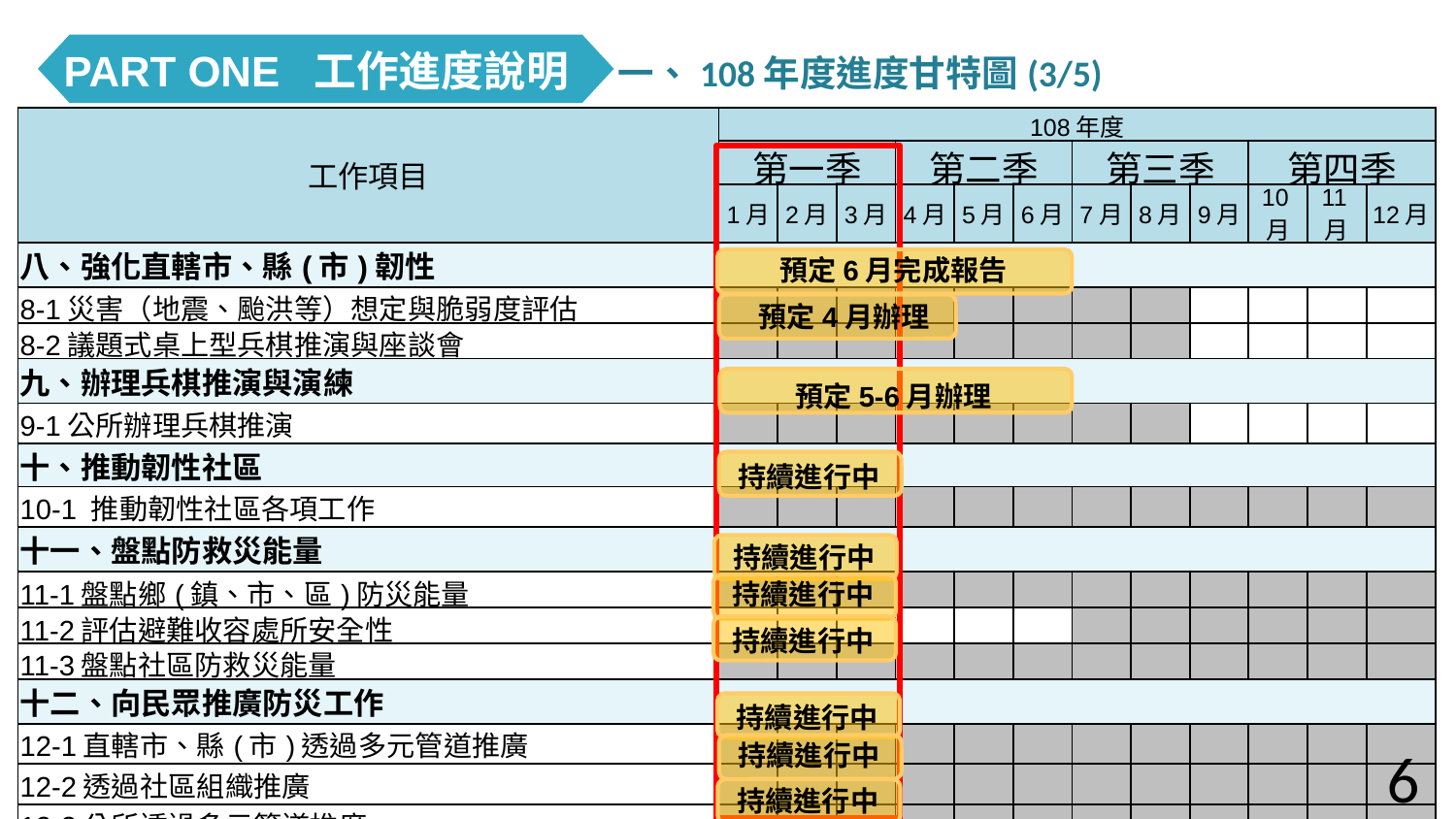

一、108年度進度甘特圖(3/5)

PART ONE  工作進度說明
| 工作項目 | 108年度 |  |  |  |  |  |  |  |  |  |  |  |
| --- | --- | --- | --- | --- | --- | --- | --- | --- | --- | --- | --- | --- |
|  | 第一季 |  |  | 第二季 |  |  | 第三季 |  |  | 第四季 |  |  |
|  | 1月 | 2月 | 3月 | 4月 | 5月 | 6月 | 7月 | 8月 | 9月 | 10月 | 11月 | 12月 |
| 八、強化直轄市、縣(市)韌性 |  |  |  |  |  |  |  |  |  |  |  |  |
| 8-1災害（地震、颱洪等）想定與脆弱度評估 |  |  |  |  |  |  |  |  |  |  |  |  |
| 8-2議題式桌上型兵棋推演與座談會 |  |  |  |  |  |  |  |  |  |  |  |  |
| 九、辦理兵棋推演與演練 |  |  |  |  |  |  |  |  |  |  |  |  |
| 9-1公所辦理兵棋推演 |  |  |  |  |  |  |  |  |  |  |  |  |
| 十、推動韌性社區 |  |  |  |  |  |  |  |  |  |  |  |  |
| 10-1 推動韌性社區各項工作 |  |  |  |  |  |  |  |  |  |  |  |  |
| 十一、盤點防救災能量 |  |  |  |  |  |  |  |  |  |  |  |  |
| 11-1盤點鄉(鎮、市、區)防災能量 |  |  |  |  |  |  |  |  |  |  |  |  |
| 11-2評估避難收容處所安全性 |  |  |  |  |  |  |  |  |  |  |  |  |
| 11-3盤點社區防救災能量 |  |  |  |  |  |  |  |  |  |  |  |  |
| 十二、向民眾推廣防災工作 |  |  |  |  |  |  |  |  |  |  |  |  |
| 12-1直轄市、縣(市)透過多元管道推廣 |  |  |  |  |  |  |  |  |  |  |  |  |
| 12-2透過社區組織推廣 |  |  |  |  |  |  |  |  |  |  |  |  |
| 12-3公所透過多元管道推廣 |  |  |  |  |  |  |  |  |  |  |  |  |

預定6月完成報告

預定4月辦理

預定5-6月辦理

持續進行中
持續進行中

持續進行中

持續進行中

持續進行中

持續進行中

6
持續進行中